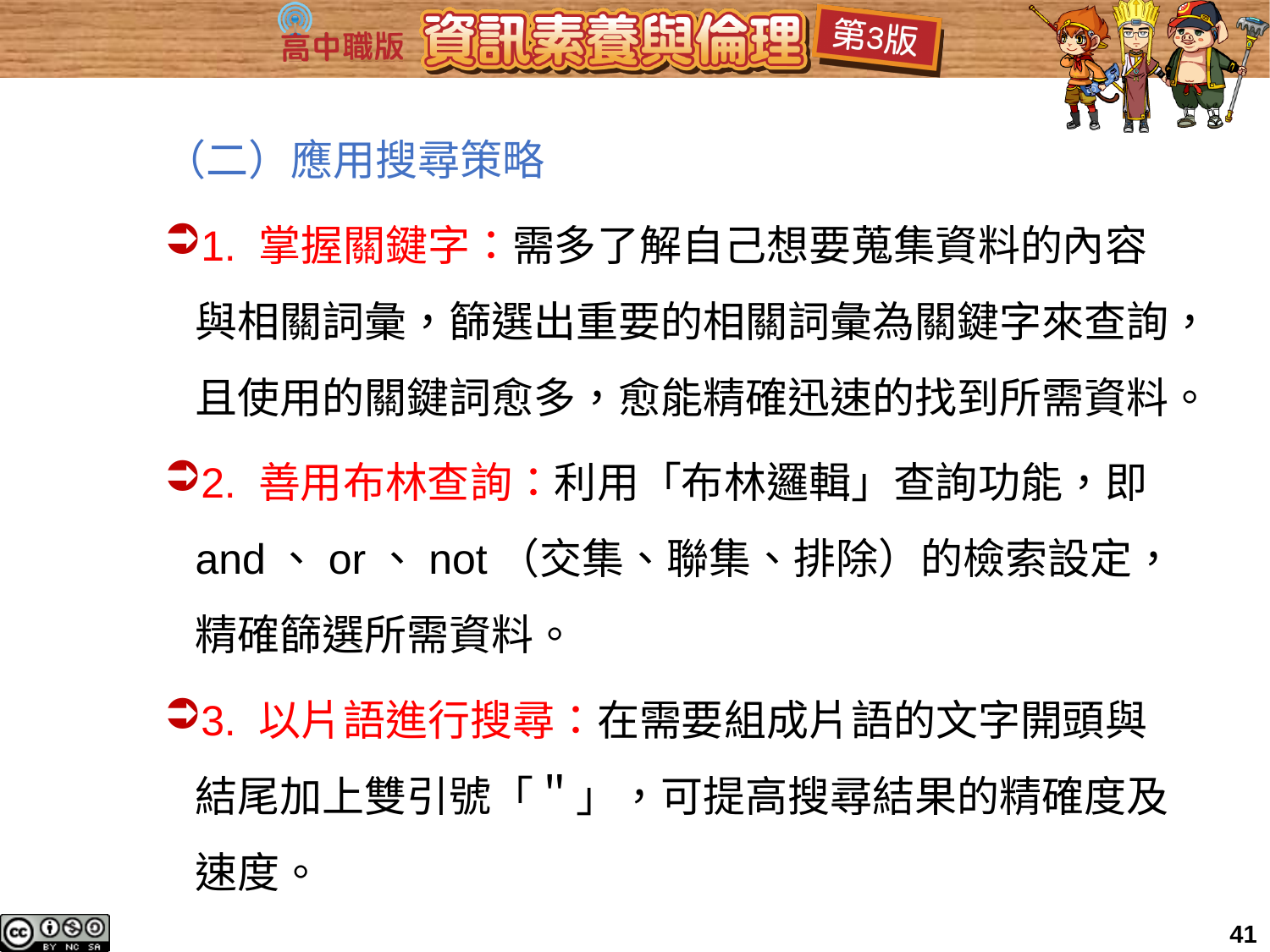

（二）應用搜尋策略
1. 掌握關鍵字：需多了解自己想要蒐集資料的內容與相關詞彙，篩選出重要的相關詞彙為關鍵字來查詢，且使用的關鍵詞愈多，愈能精確迅速的找到所需資料。
2. 善用布林查詢：利用「布林邏輯」查詢功能，即 and、or、not（交集、聯集、排除）的檢索設定，精確篩選所需資料。
3. 以片語進行搜尋：在需要組成片語的文字開頭與結尾加上雙引號「＂」，可提高搜尋結果的精確度及速度。
41